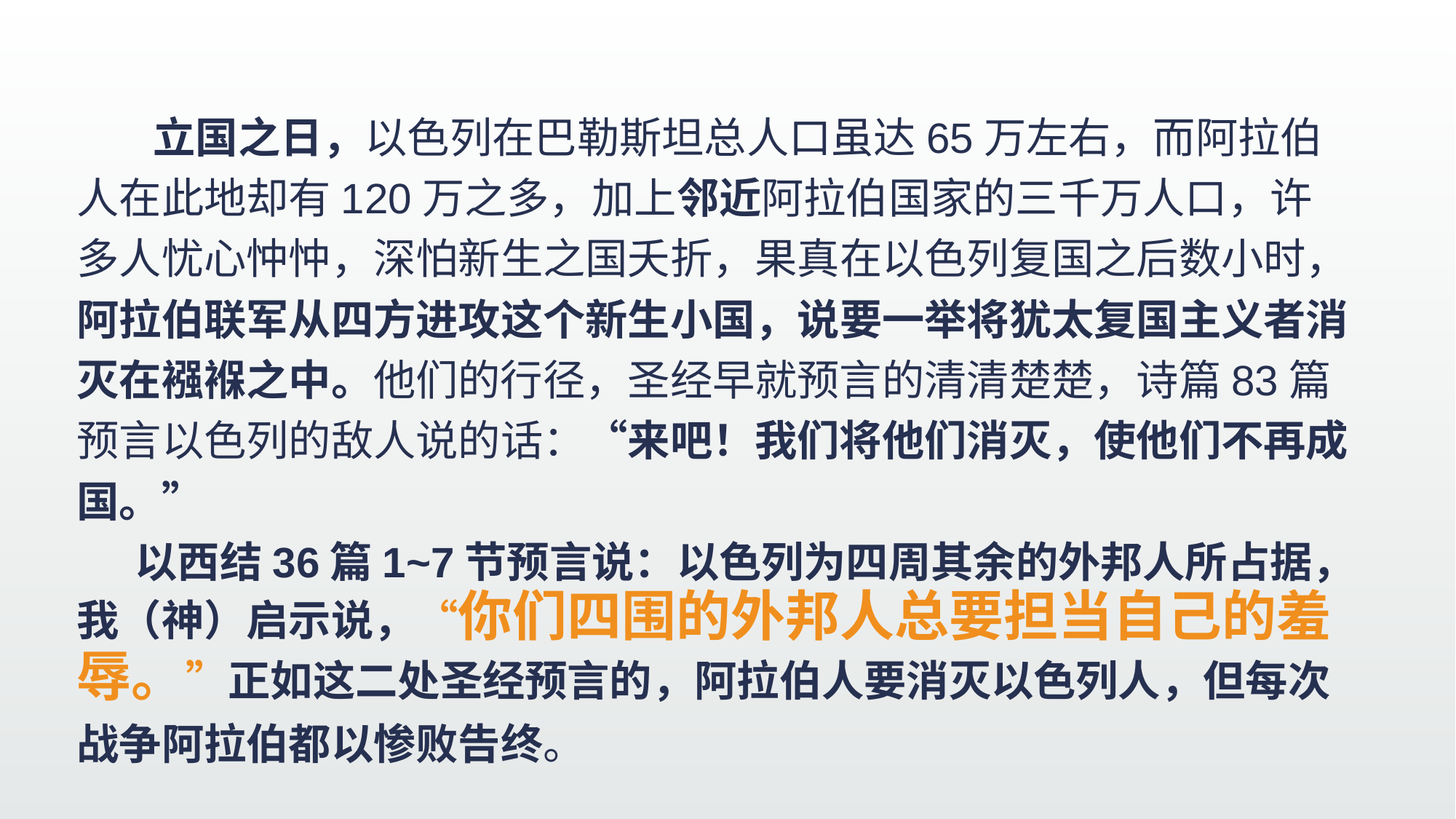

立国之日，以色列在巴勒斯坦总人口虽达65万左右，而阿拉伯人在此地却有120万之多，加上邻近阿拉伯国家的三千万人口，许多人忧心忡忡，深怕新生之国夭折，果真在以色列复国之后数小时，阿拉伯联军从四方进攻这个新生小国，说要一举将犹太复国主义者消灭在襁褓之中。他们的行径，圣经早就预言的清清楚楚，诗篇83篇预言以色列的敌人说的话：“来吧！我们将他们消灭，使他们不再成国。”
     以西结36篇1~7节预言说：以色列为四周其余的外邦人所占据，我（神）启示说，“你们四围的外邦人总要担当自己的羞辱。”正如这二处圣经预言的，阿拉伯人要消灭以色列人，但每次战争阿拉伯都以惨败告终。